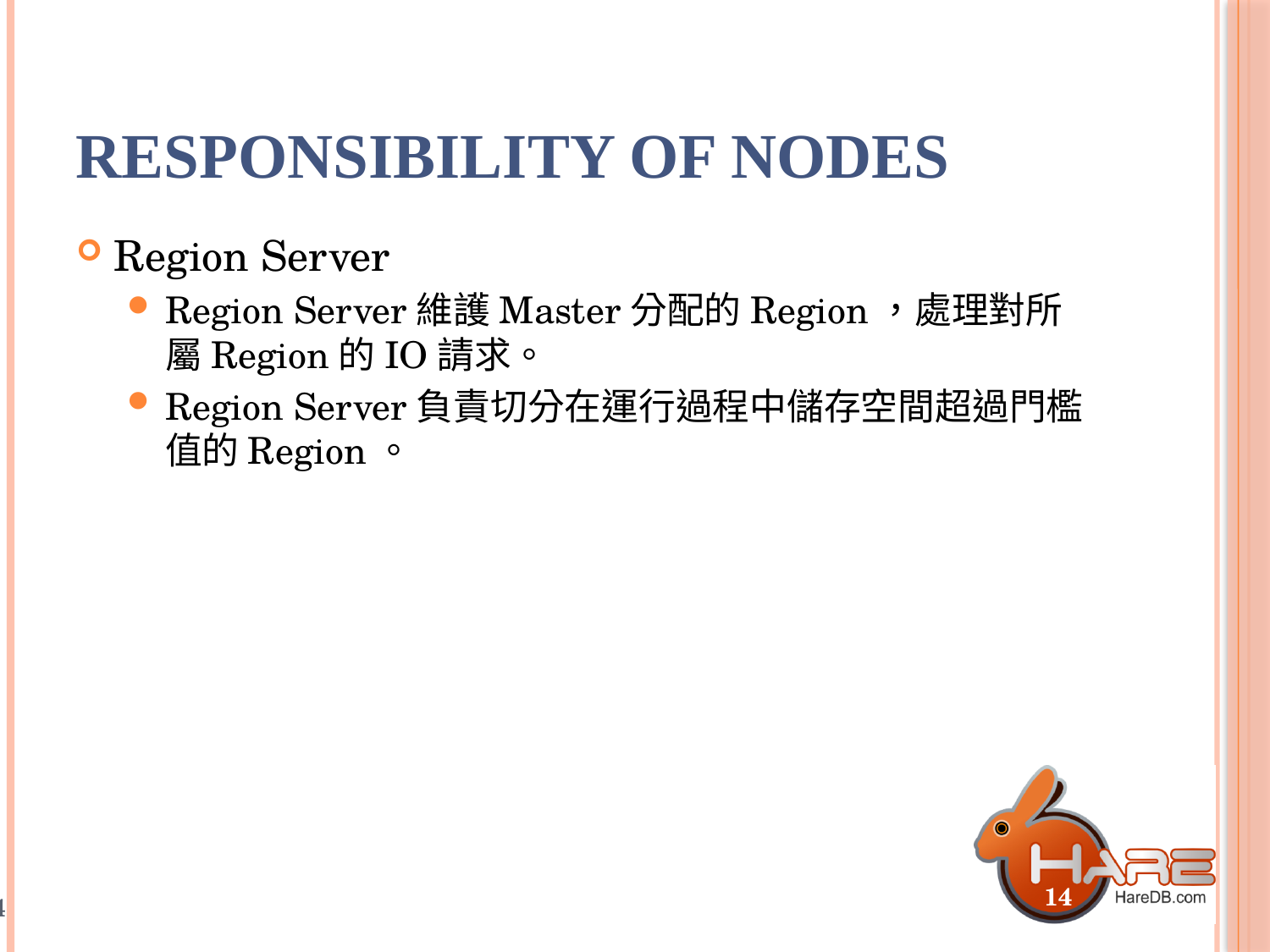

# Responsibility of Nodes
Region Server
Region Server維護Master分配的Region，處理對所屬Region的IO請求。
Region Server負責切分在運行過程中儲存空間超過門檻值的Region。
14